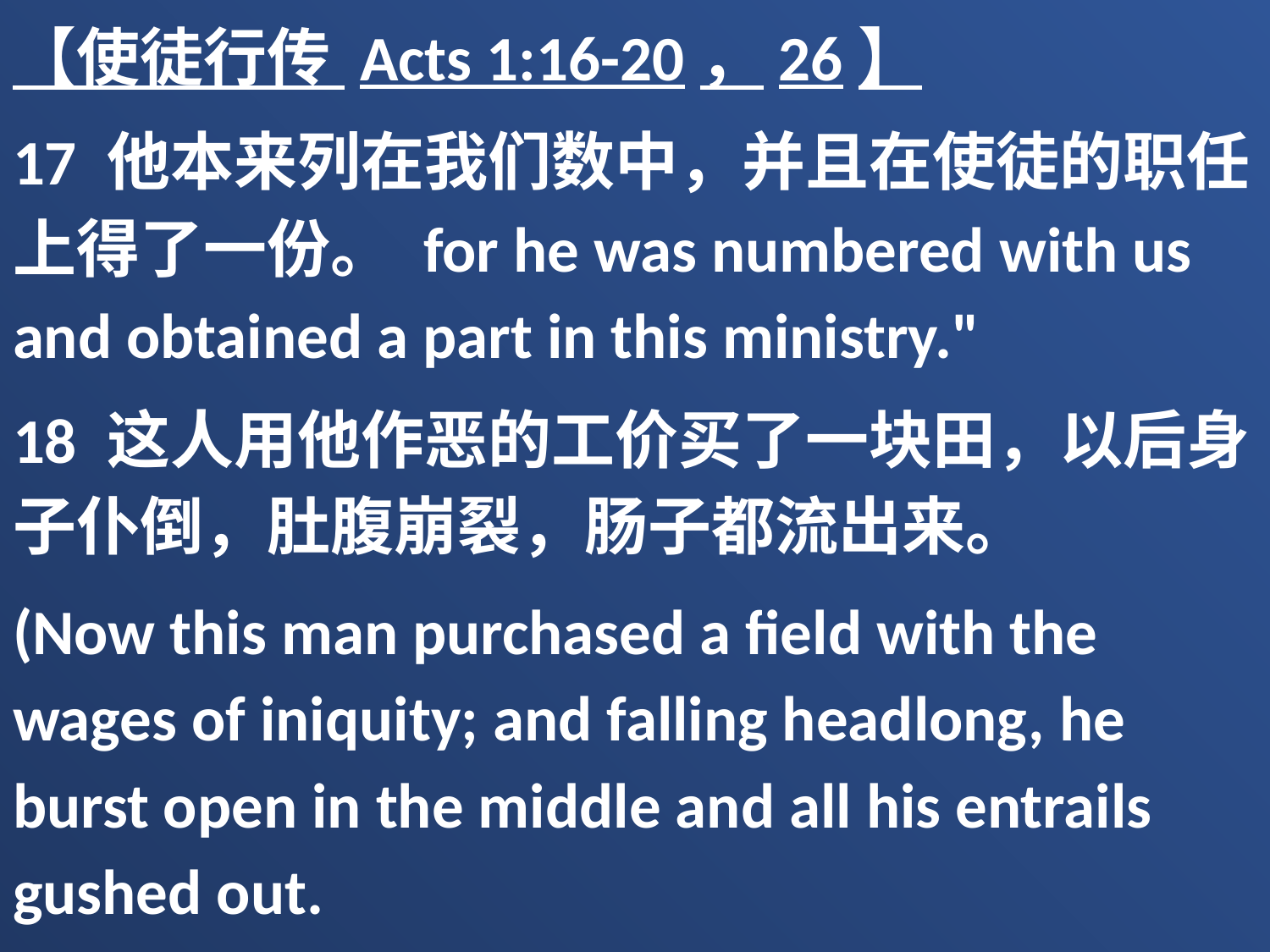

【使徒行传 Acts 1:16-20，26】
17 他本来列在我们数中，并且在使徒的职任上得了一份。 for he was numbered with us and obtained a part in this ministry."
18 这人用他作恶的工价买了一块田，以后身子仆倒，肚腹崩裂，肠子都流出来。
(Now this man purchased a field with the wages of iniquity; and falling headlong, he burst open in the middle and all his entrails gushed out.